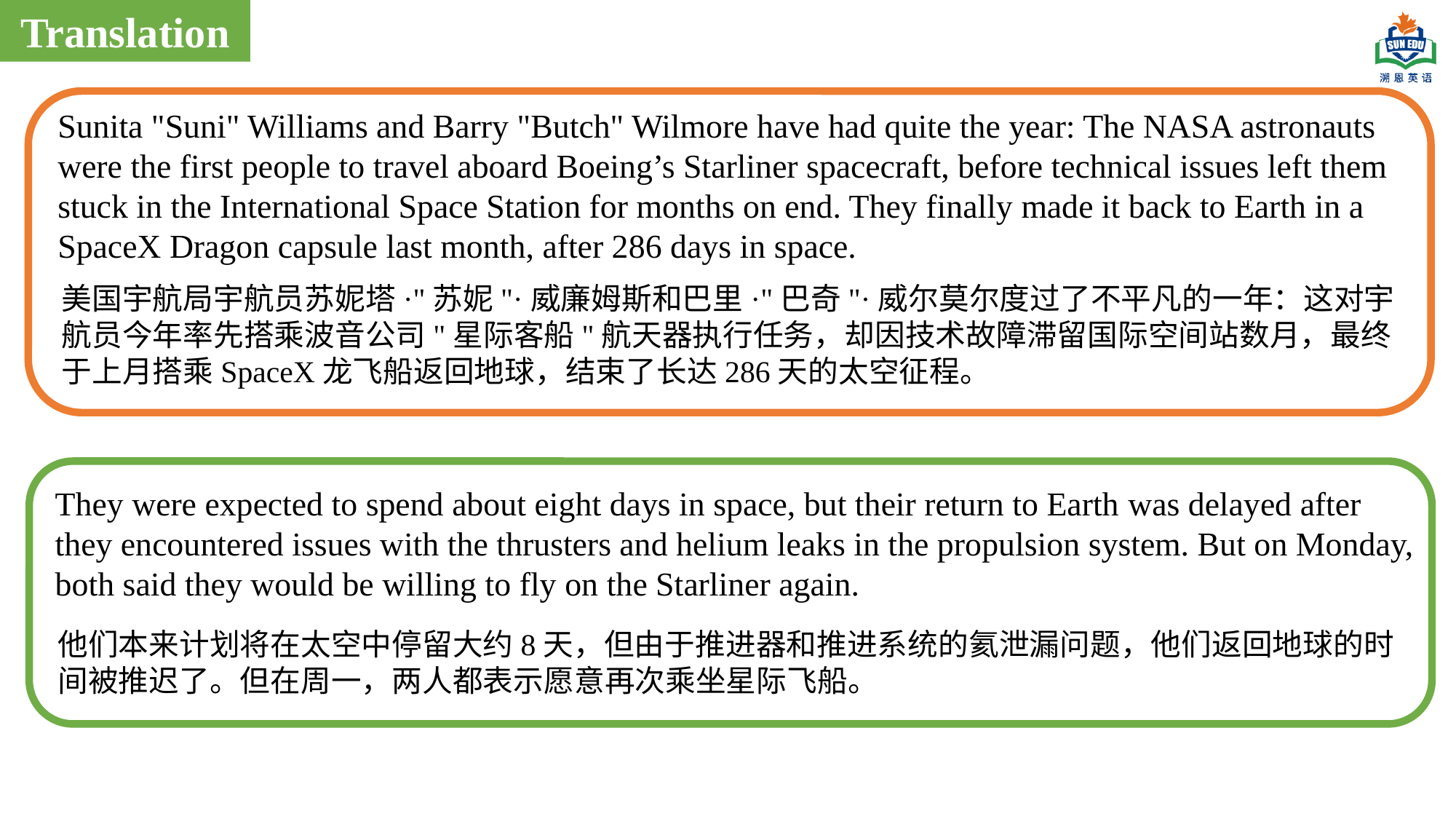

Translation

Sunita "Suni" Williams and Barry "Butch" Wilmore have had quite the year: The NASA astronauts were the first people to travel aboard Boeing’s Starliner spacecraft, before technical issues left them stuck in the International Space Station for months on end. They finally made it back to Earth in a SpaceX Dragon capsule last month, after 286 days in space.
美国宇航局宇航员苏妮塔·"苏妮"·威廉姆斯和巴里·"巴奇"·威尔莫尔度过了不平凡的一年：这对宇航员今年率先搭乘波音公司"星际客船"航天器执行任务，却因技术故障滞留国际空间站数月，最终于上月搭乘SpaceX龙飞船返回地球，结束了长达286天的太空征程。

They were expected to spend about eight days in space, but their return to Earth was delayed after they encountered issues with the thrusters and helium leaks in the propulsion system. But on Monday, both said they would be willing to fly on the Starliner again.
他们本来计划将在太空中停留大约8天，但由于推进器和推进系统的氦泄漏问题，他们返回地球的时间被推迟了。但在周一，两人都表示愿意再次乘坐星际飞船。